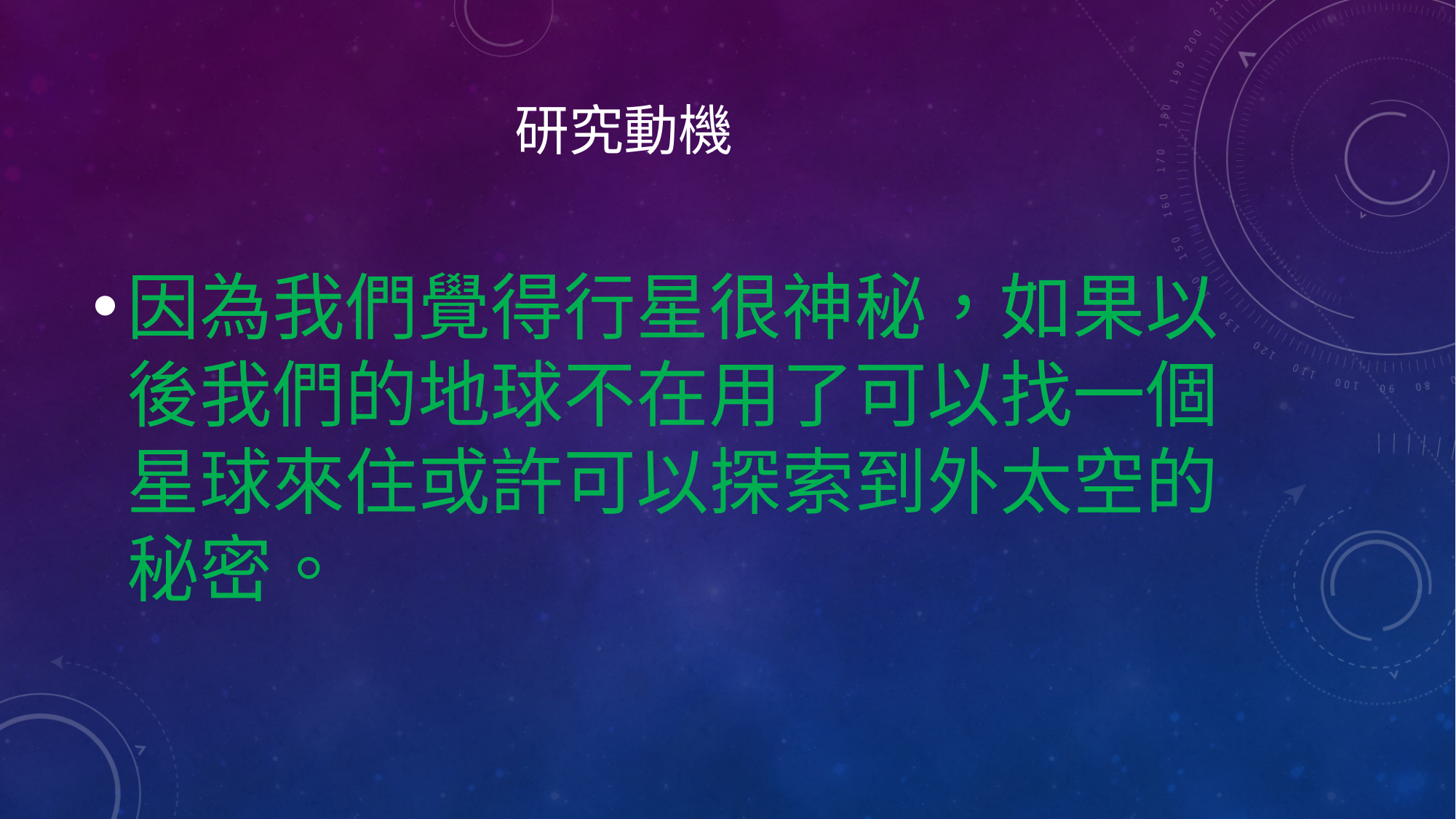

# 研究動機
因為我們覺得行星很神秘，如果以後我們的地球不在用了可以找一個星球來住或許可以探索到外太空的秘密。